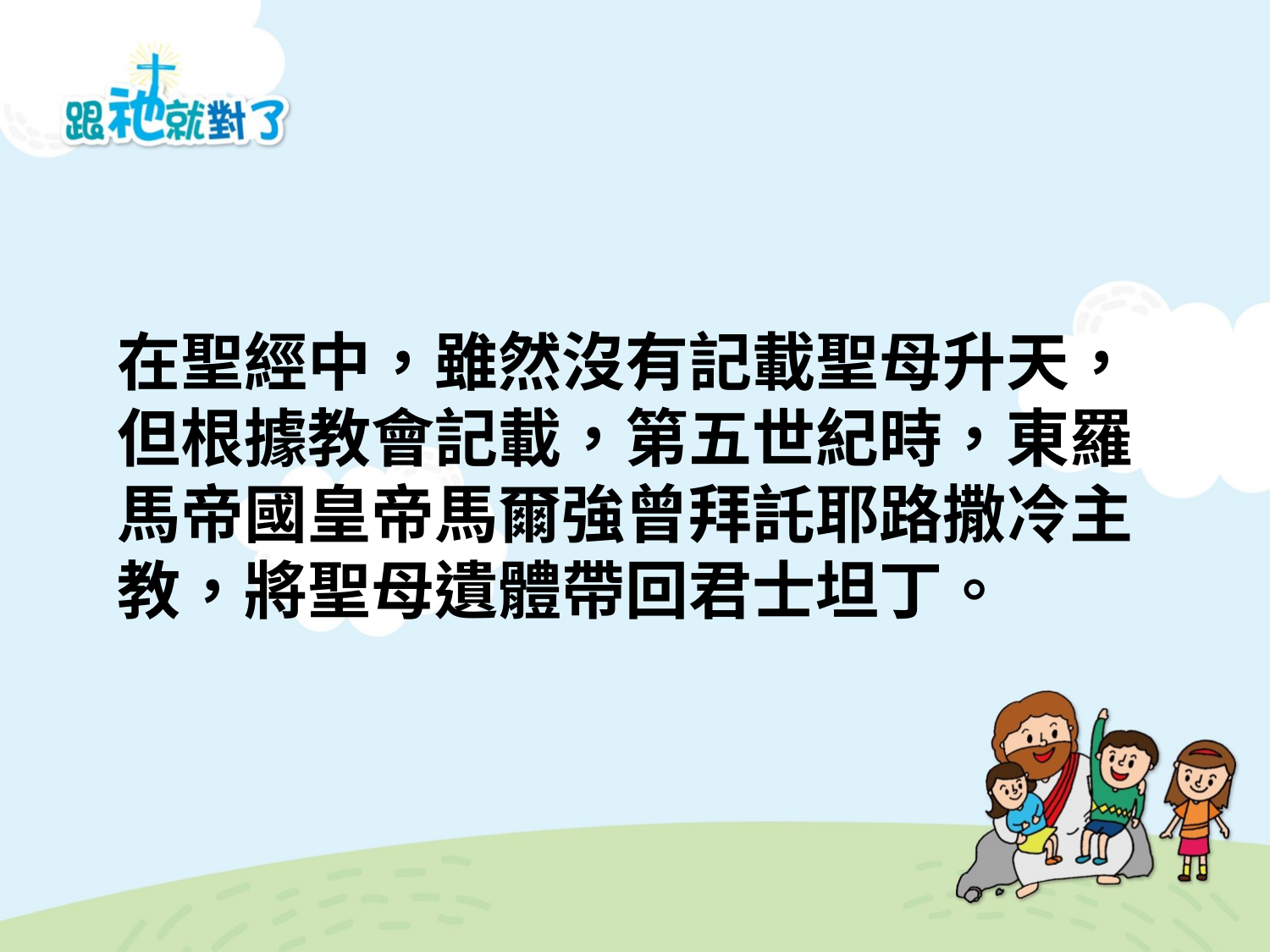

在聖經中，雖然沒有記載聖母升天，但根據教會記載，第五世紀時，東羅馬帝國皇帝馬爾強曾拜託耶路撒冷主教，將聖母遺體帶回君士坦丁。